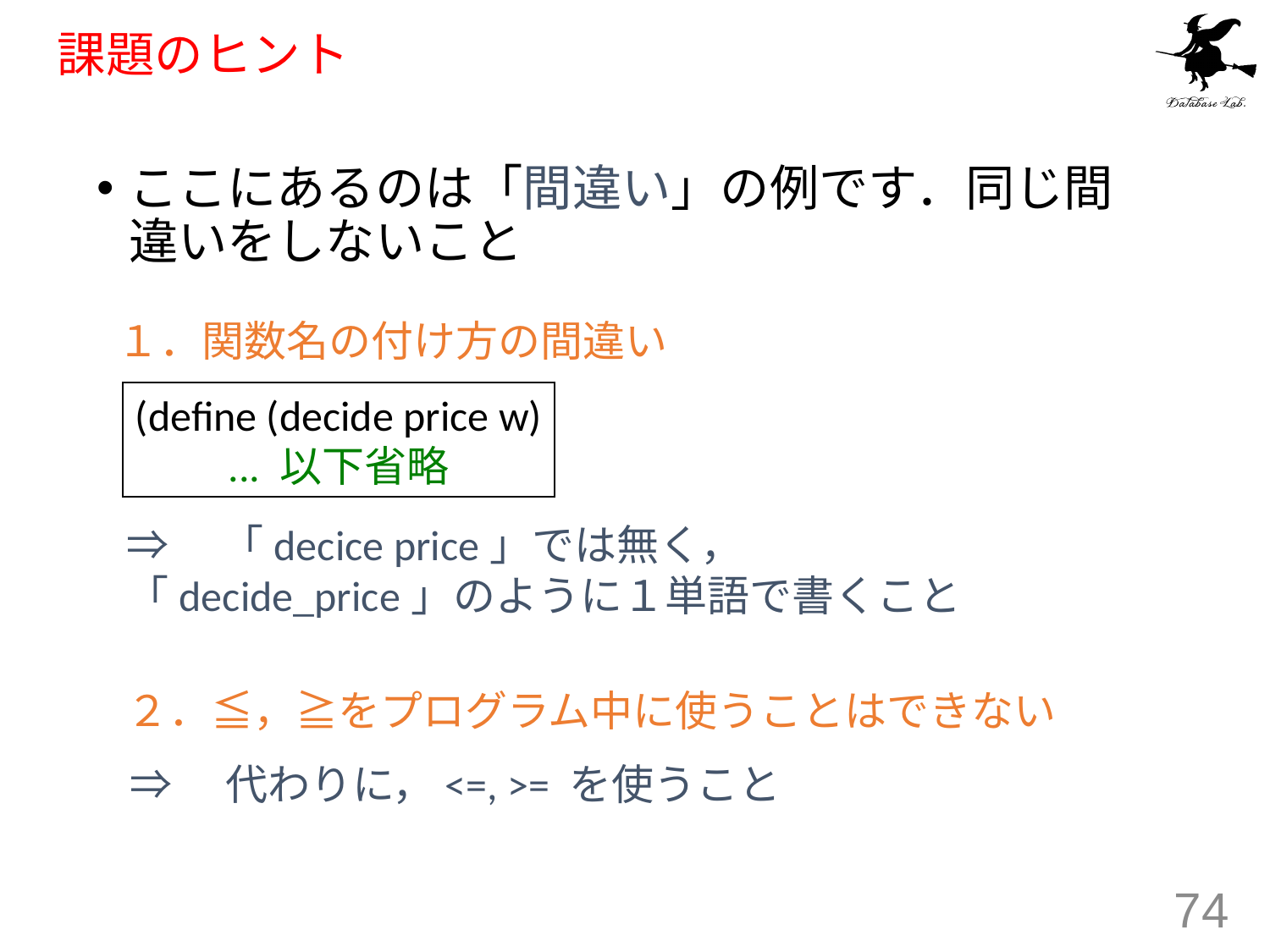

# 課題のヒント
ここにあるのは「間違い」の例です．同じ間違いをしないこと
１．関数名の付け方の間違い
(define (decide price w)
... 以下省略
⇒　「decice price」では無く，
「decide_price」のように１単語で書くこと
２．≦，≧をプログラム中に使うことはできない
⇒　代わりに，<=, >= を使うこと
74